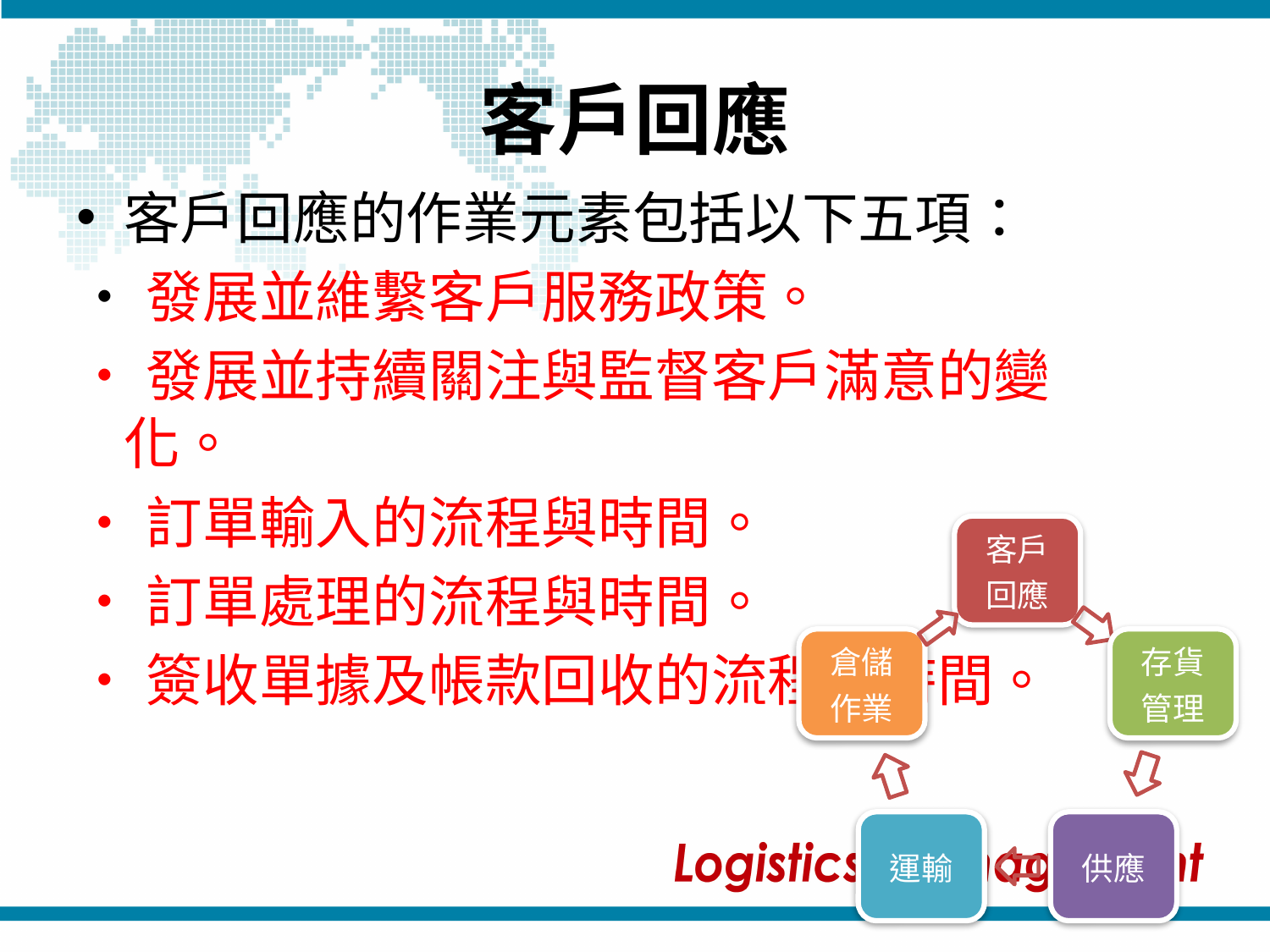

# 客戶回應
客戶回應的作業元素包括以下五項：
‧發展並維繫客戶服務政策。
‧發展並持續關注與監督客戶滿意的變化。
‧訂單輸入的流程與時間。
‧訂單處理的流程與時間。
‧簽收單據及帳款回收的流程與時間。
客戶
回應
存貨
管理
供應
運輸
倉儲
作業